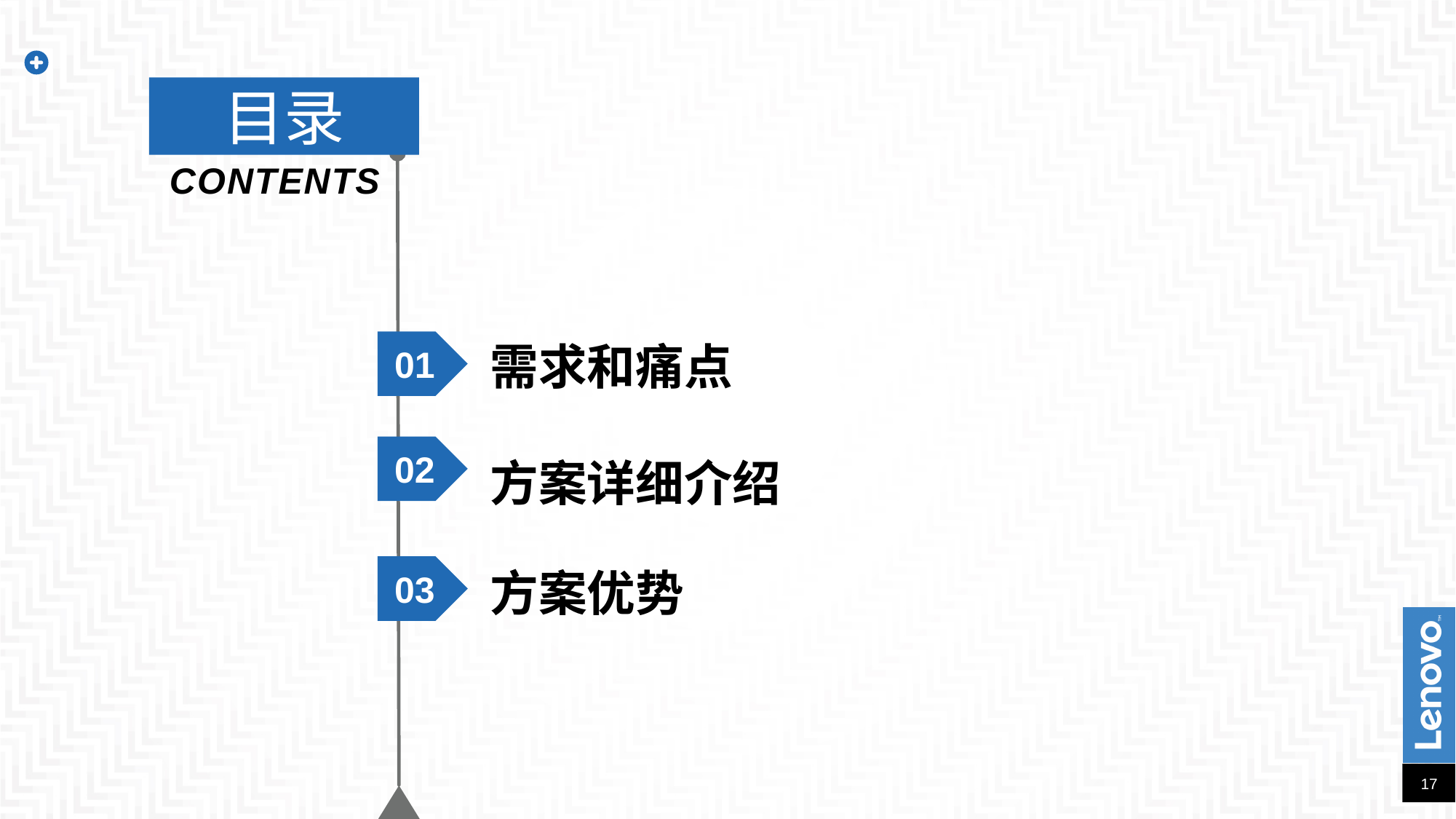

目录
CONTENTS
01
需求和痛点

02
方案详细介绍
03
方案优势